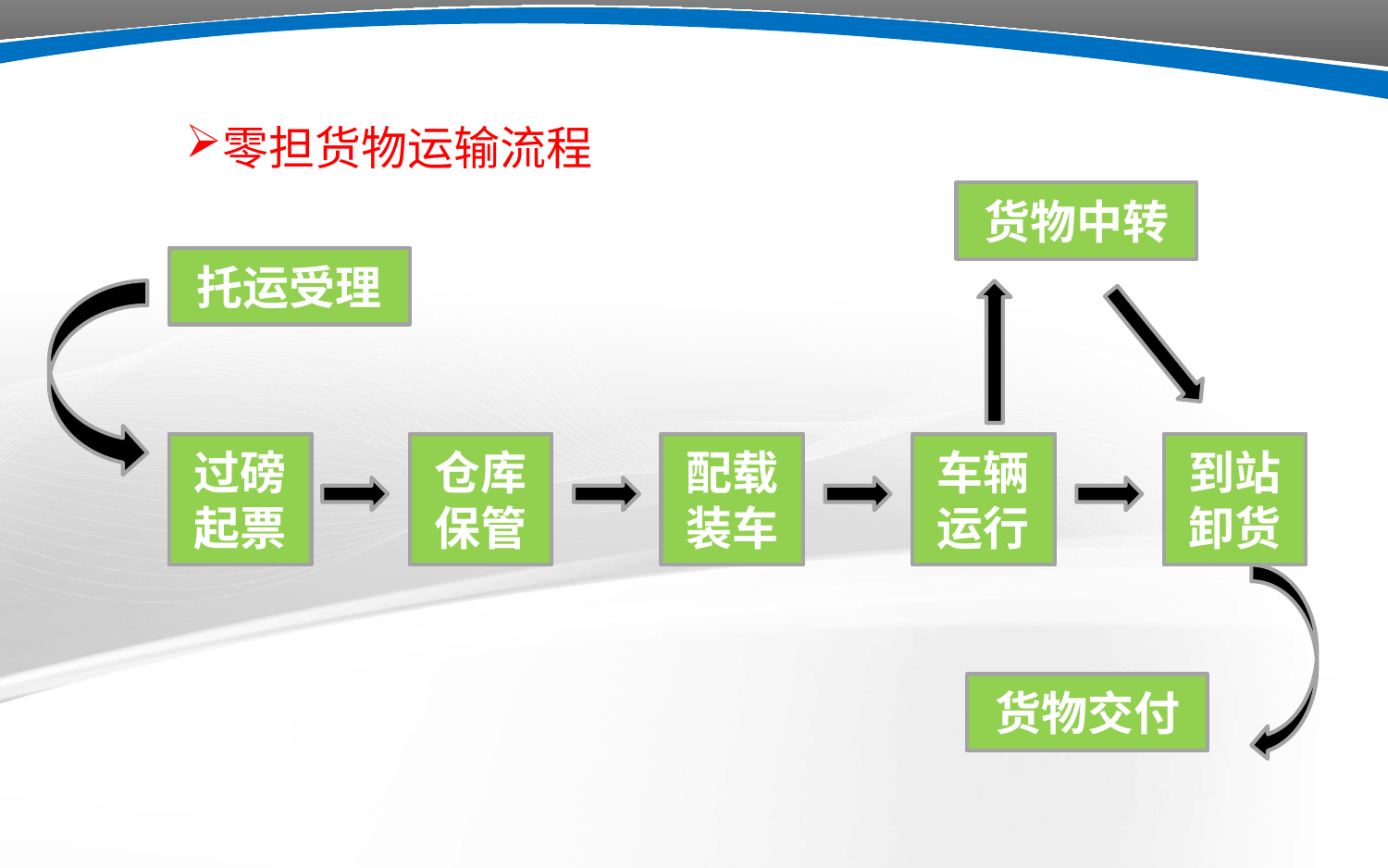

零担货物运输流程
货物中转
托运受理

过磅起票
仓库保管
配载装车
车辆运行
到站卸货

货物交付